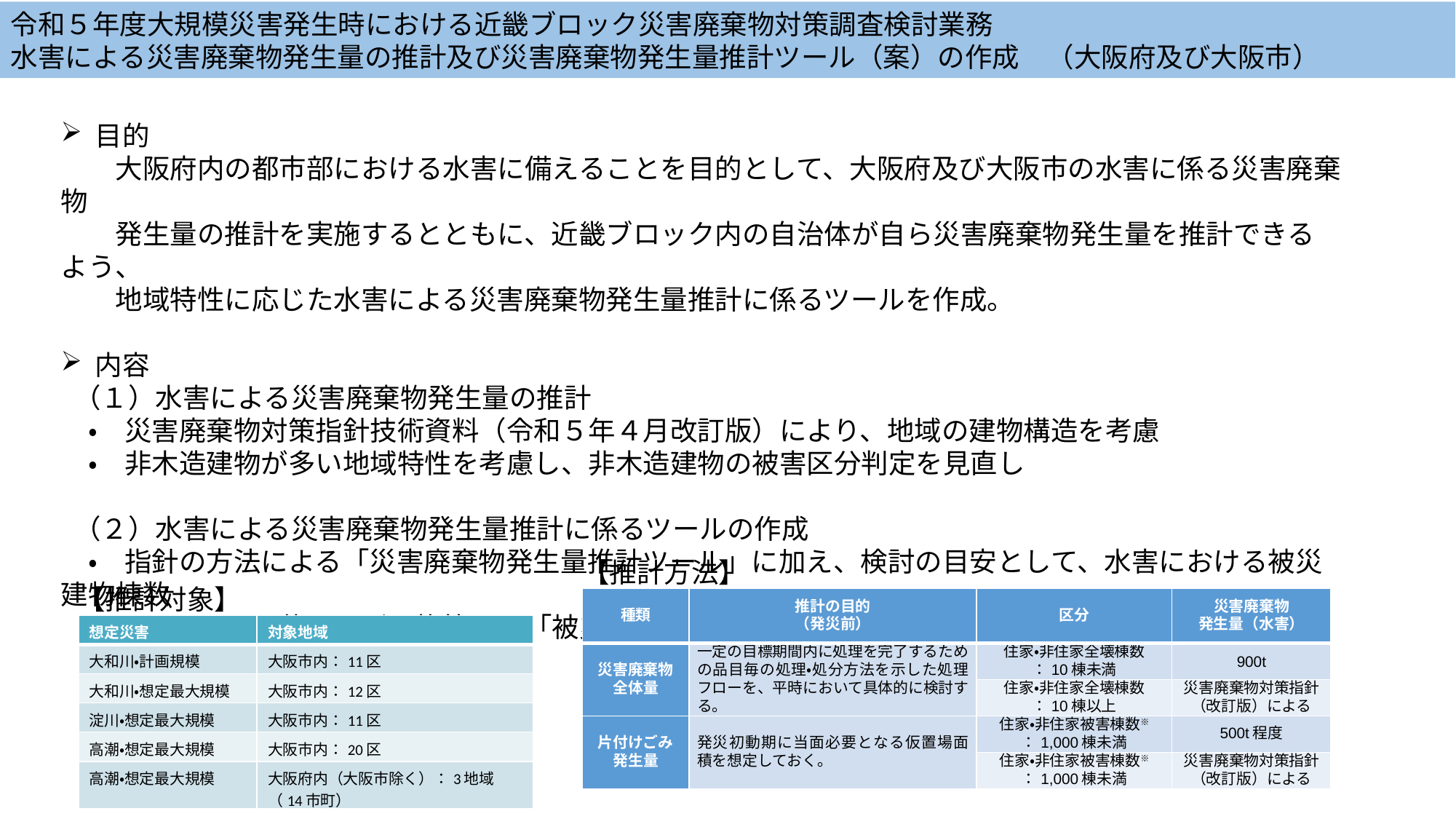

令和５年度大規模災害発生時における近畿ブロック災害廃棄物対策調査検討業務
水害による災害廃棄物発生量の推計及び災害廃棄物発生量推計ツール（案）の作成　（大阪府及び大阪市）
目的
　　大阪府内の都市部における水害に備えることを目的として、大阪府及び大阪市の水害に係る災害廃棄物
　　発生量の推計を実施するとともに、近畿ブロック内の自治体が自ら災害廃棄物発生量を推計できるよう、
　　地域特性に応じた水害による災害廃棄物発生量推計に係るツールを作成。

内容
 （１）水害による災害廃棄物発生量の推計
　・　災害廃棄物対策指針技術資料（令和５年４月改訂版）により、地域の建物構造を考慮
　・　非木造建物が多い地域特性を考慮し、非木造建物の被害区分判定を見直し

 （２）水害による災害廃棄物発生量推計に係るツールの作成
　・　指針の方法による「災害廃棄物発生量推計ツール」に加え、検討の目安として、水害における被災建物棟数
　　　をＧＩＳを使用せずに換算する「被災棟数概算ツール」を作成
【推計方法】
【推計対象】
| 種類 | 推計の目的 （発災前） | 区分 | 災害廃棄物 発生量（水害） |
| --- | --- | --- | --- |
| 災害廃棄物全体量 | 一定の目標期間内に処理を完了するための品目毎の処理・処分方法を示した処理フローを、平時において具体的に検討する。 | 住家・非住家全壊棟数 ：10棟未満 | 900t |
|  |  | 住家・非住家全壊棟数 ：10棟以上 | 災害廃棄物対策指針 （改訂版）による |
| 片付けごみ 発生量 | 発災初動期に当面必要となる仮置場面積を想定しておく。 | 住家・非住家被害棟数※ ：1,000棟未満 | 500t程度 |
|  |  | 住家・非住家被害棟数※ ：1,000棟未満 | 災害廃棄物対策指針（改訂版）による |
| 想定災害 | 対象地域 |
| --- | --- |
| 大和川・計画規模 | 大阪市内：11区 |
| 大和川・想定最大規模 | 大阪市内：12区 |
| 淀川・想定最大規模 | 大阪市内：11区 |
| 高潮・想定最大規模 | 大阪市内：20区 |
| 高潮・想定最大規模 | 大阪府内（大阪市除く）：3地域（14市町） |